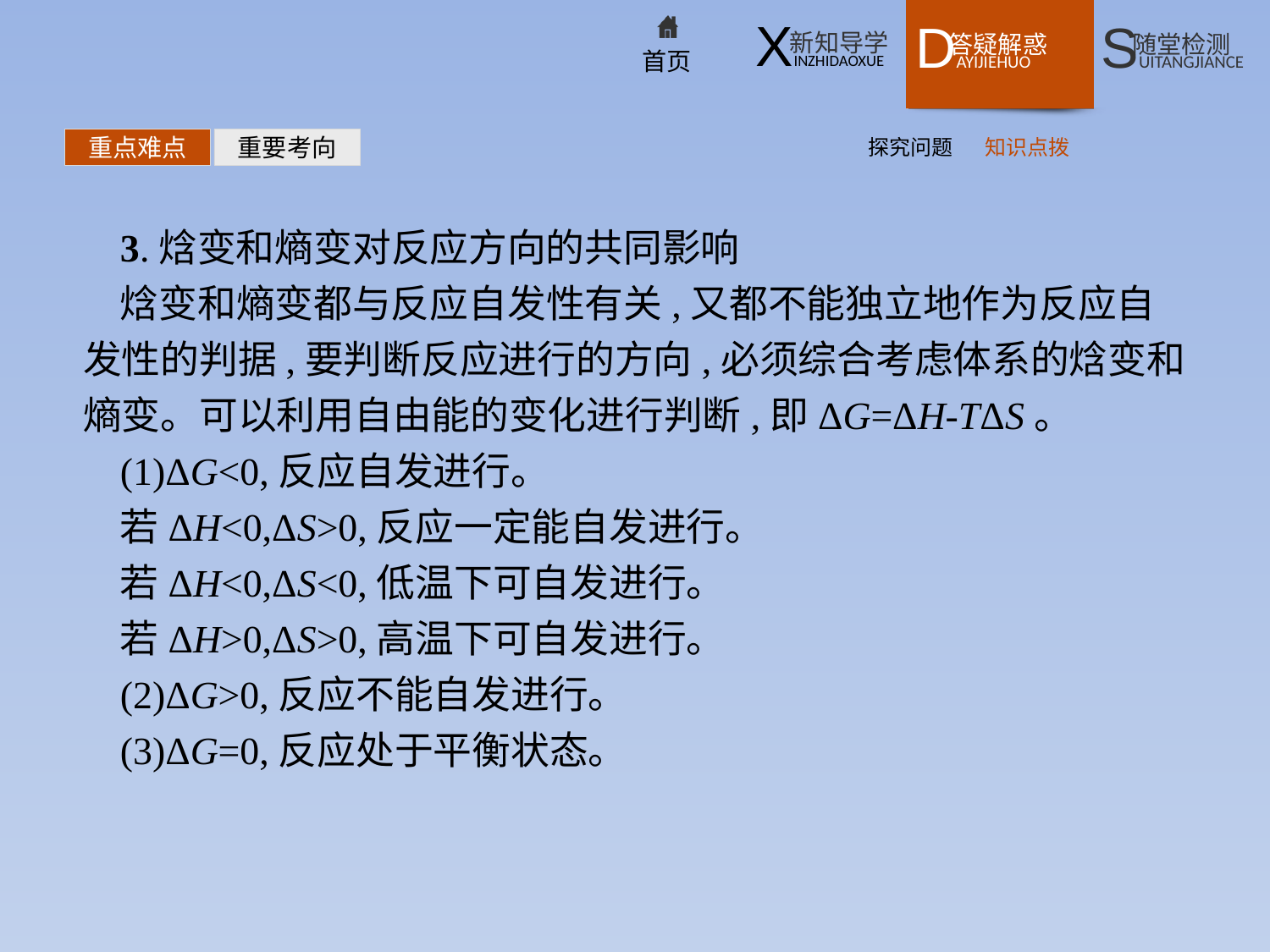

探究问题
知识点拨
重点难点
重要考向
3.焓变和熵变对反应方向的共同影响
焓变和熵变都与反应自发性有关,又都不能独立地作为反应自发性的判据,要判断反应进行的方向,必须综合考虑体系的焓变和熵变。可以利用自由能的变化进行判断,即ΔG=ΔH-TΔS。
(1)ΔG<0,反应自发进行。
若ΔH<0,ΔS>0,反应一定能自发进行。
若ΔH<0,ΔS<0,低温下可自发进行。
若ΔH>0,ΔS>0,高温下可自发进行。
(2)ΔG>0,反应不能自发进行。
(3)ΔG=0,反应处于平衡状态。